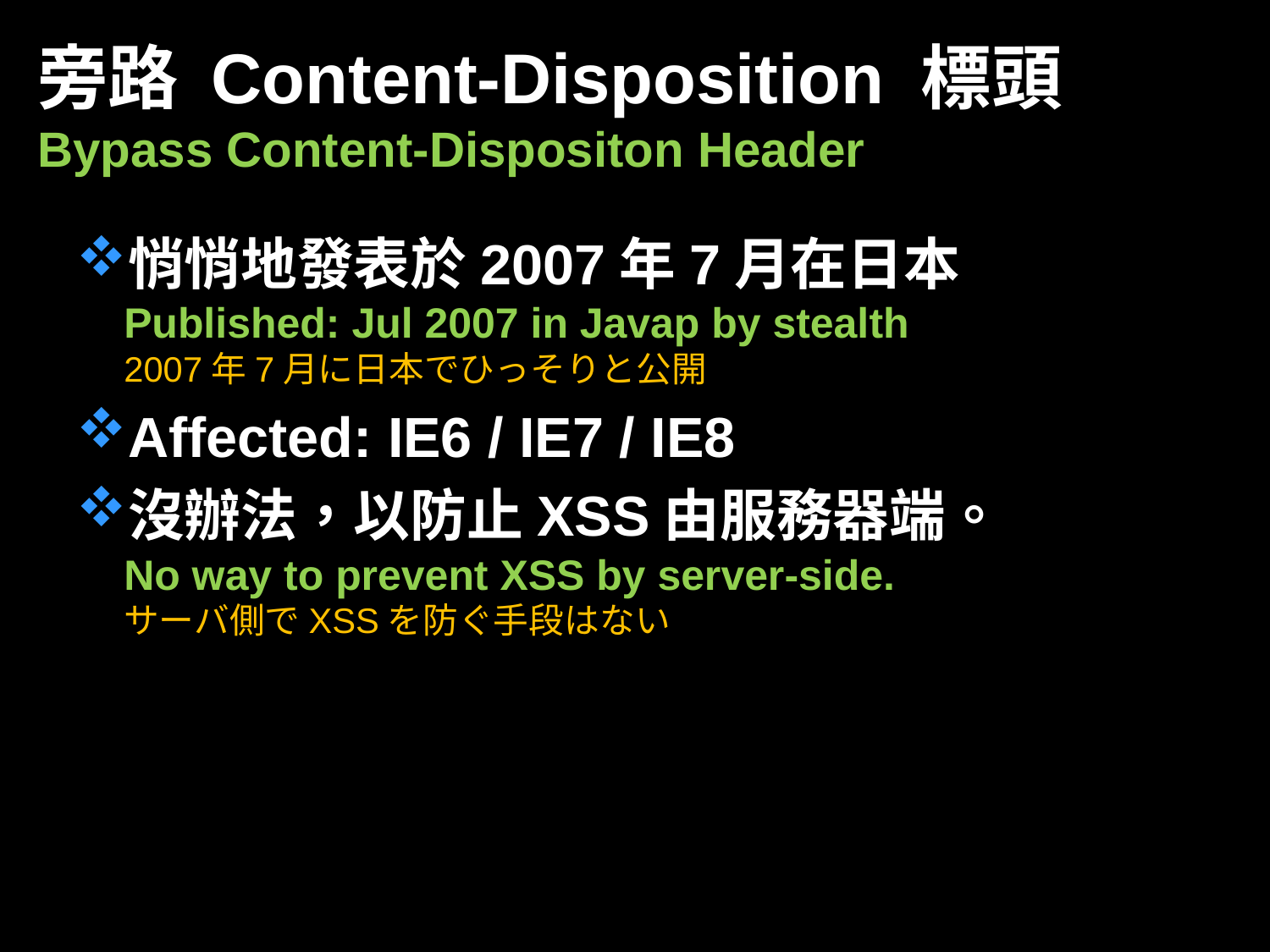

# 旁路 Content-Disposition 標頭 Bypass Content-Dispositon Header
悄悄地發表於2007年7月在日本
Published: Jul 2007 in Javap by stealth
2007年7月に日本でひっそりと公開
Affected: IE6 / IE7 / IE8
沒辦法，以防止XSS由服務器端。
No way to prevent XSS by server-side.
サーバ側でXSSを防ぐ手段はない